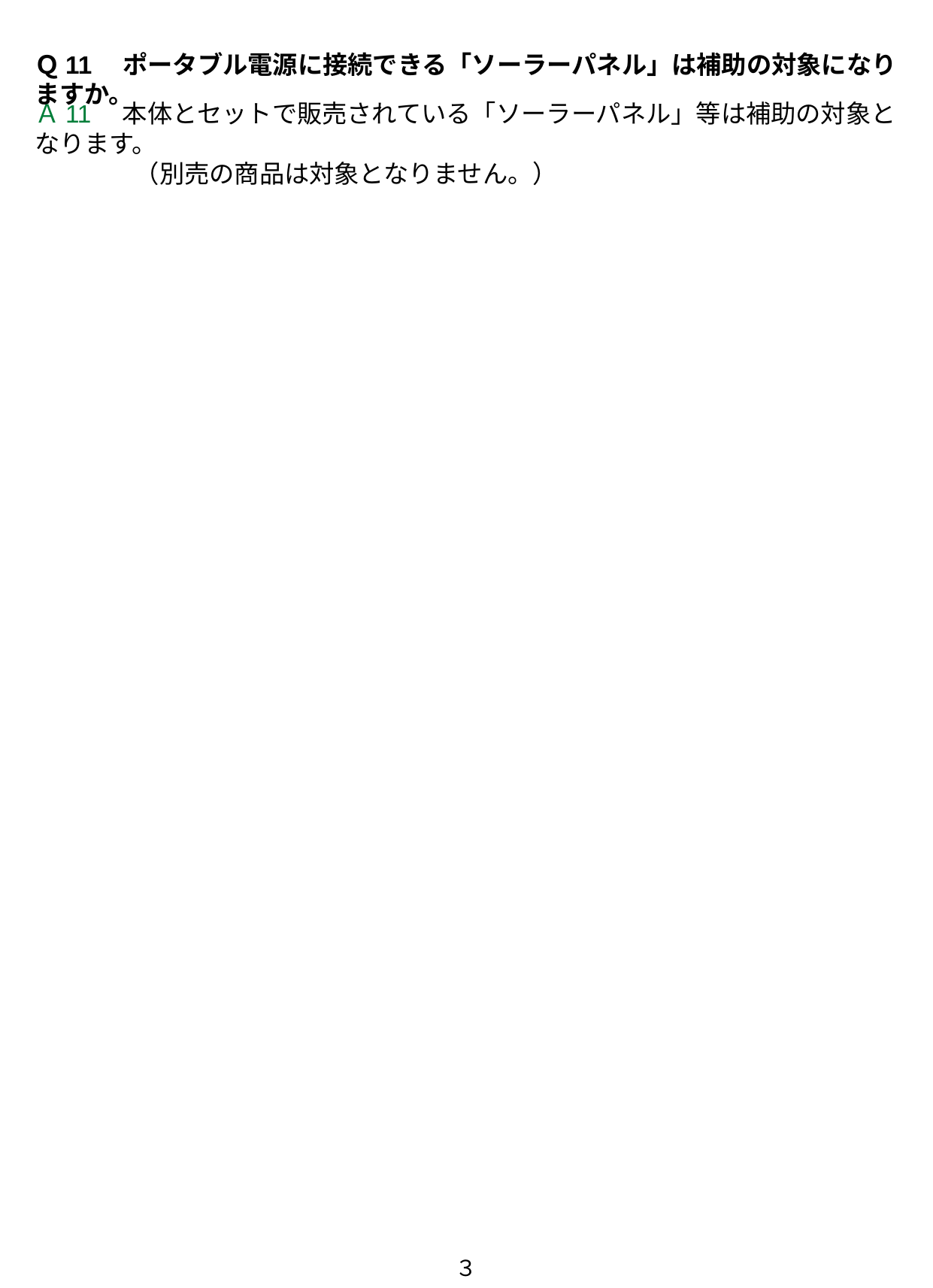

Ｑ11　ポータブル電源に接続できる「ソーラーパネル」は補助の対象になりますか。
Ａ11　本体とセットで販売されている「ソーラーパネル」等は補助の対象となります。
　　　　（別売の商品は対象となりません。）
３